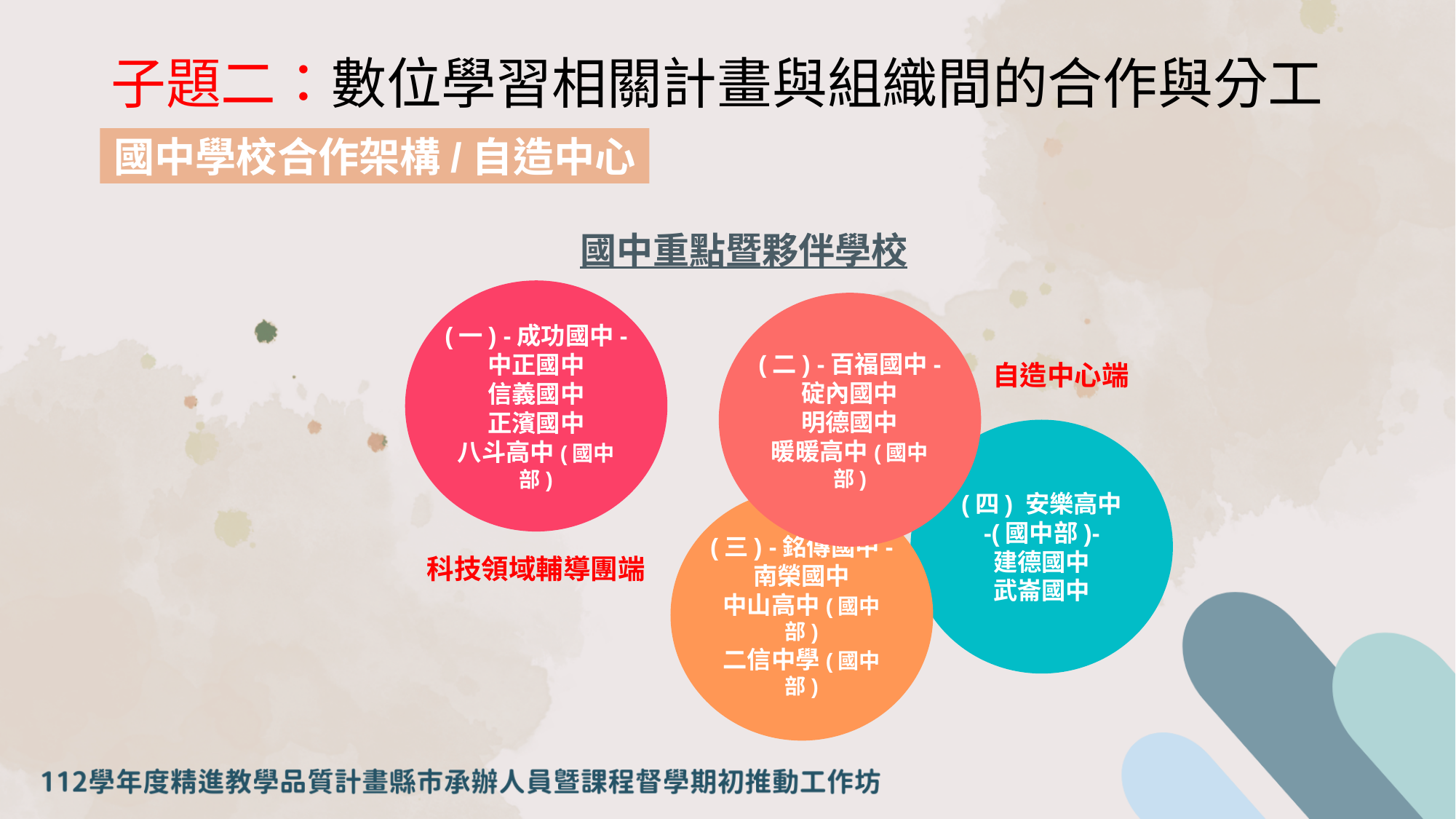

# 子題二：數位學習相關計畫與組織間的合作與分工
國中學校合作架構/自造中心
國中重點暨夥伴學校
(一) -成功國中-
中正國中
信義國中
正濱國中
八斗高中(國中部)
(二) -百福國中-
碇內國中
明德國中
暖暖高中(國中部)
(四) 安樂高中
-(國中部)-
建德國中
武崙國中
(三) -銘傳國中-
南榮國中
中山高中(國中部)
二信中學(國中部)
自造中心端
科技領域輔導團端